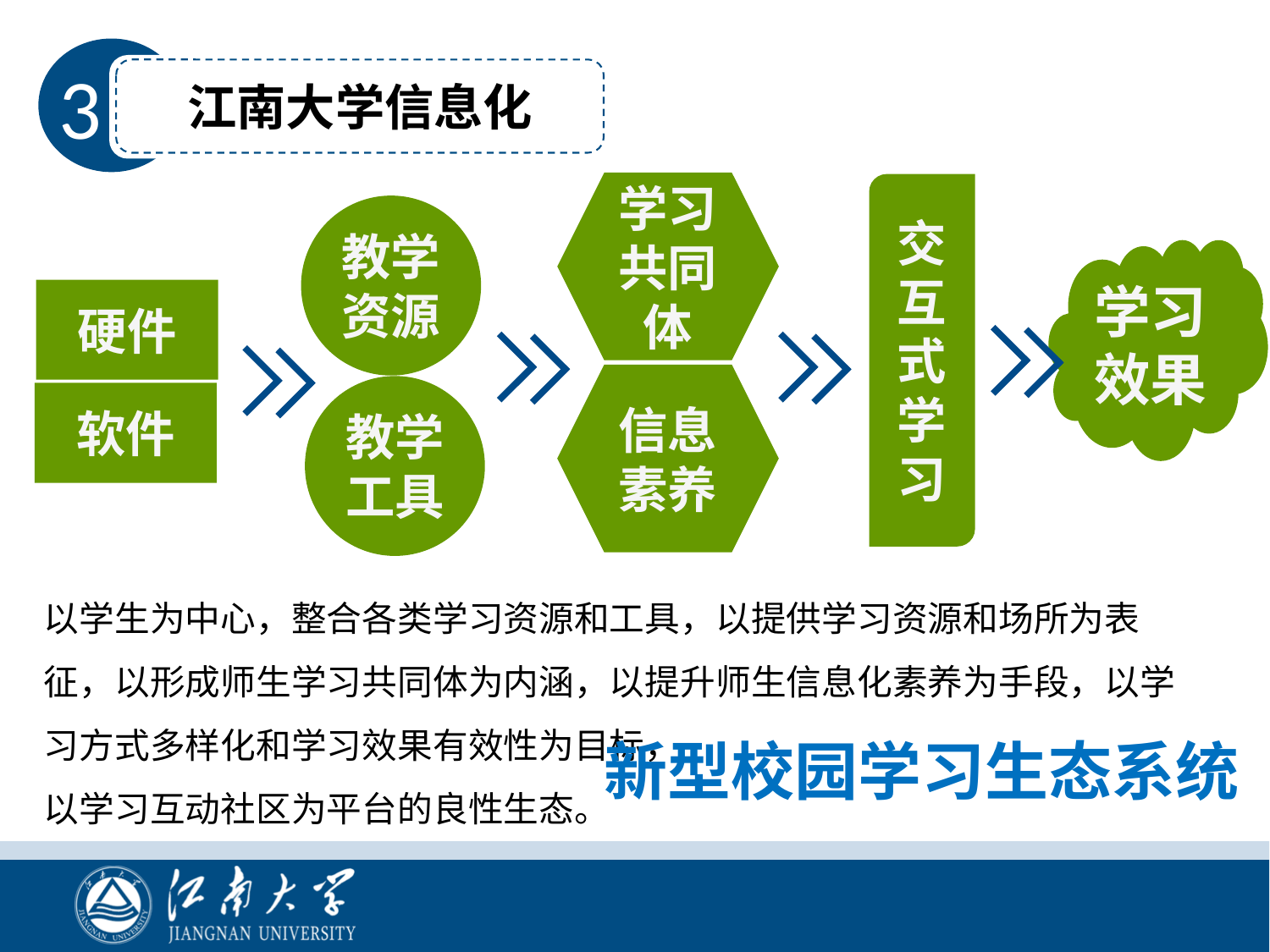

江南大学信息化
3
学习共同体
交互式学习
教学资源
学习
效果
硬件
信息素养
教学工具
软件
以学生为中心，整合各类学习资源和工具，以提供学习资源和场所为表征，以形成师生学习共同体为内涵，以提升师生信息化素养为手段，以学习方式多样化和学习效果有效性为目标，
以学习互动社区为平台的良性生态。
新型校园学习生态系统